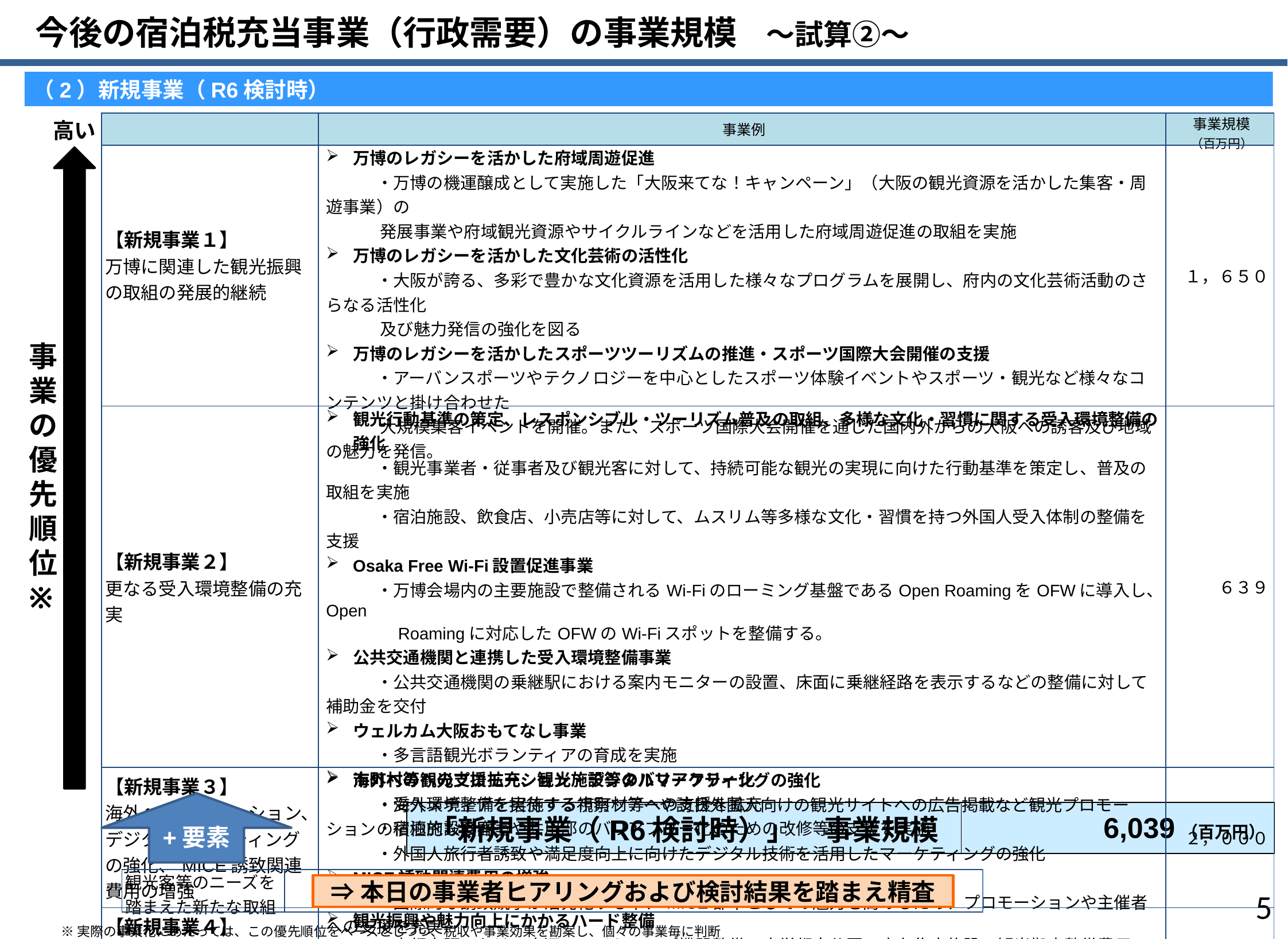

今後の宿泊税充当事業（行政需要）の事業規模　～試算②～

（2）新規事業（R6検討時）
高い
|  | 事業例 | 事業規模 （百万円） |
| --- | --- | --- |
| 【新規事業１】 万博に関連した観光振興の取組の発展的継続 | 万博のレガシーを活かした府域周遊促進 　　　・万博の機運醸成として実施した「大阪来てな！キャンペーン」（大阪の観光資源を活かした集客・周遊事業）の 　　　 発展事業や府域観光資源やサイクルラインなどを活用した府域周遊促進の取組を実施 万博のレガシーを活かした文化芸術の活性化 　　　・大阪が誇る、多彩で豊かな文化資源を活用した様々なプログラムを展開し、府内の文化芸術活動のさらなる活性化 　　　 及び魅力発信の強化を図る 万博のレガシーを活かしたスポーツツーリズムの推進・スポーツ国際大会開催の支援 　　　・アーバンスポーツやテクノロジーを中心としたスポーツ体験イベントやスポーツ・観光など様々なコンテンツと掛け合わせた 　　　 大規模集客イベントを開催。また、スポーツ国際大会開催を通じた国内外からの大阪への誘客及び地域の魅力を発信。 | １，６５０ |
| 【新規事業２】 更なる受入環境整備の充実 | 観光行動基準の策定、レスポンシブル・ツーリズム普及の取組、多様な文化・習慣に関する受入環境整備の強化 　　　・観光事業者・従事者及び観光客に対して、持続可能な観光の実現に向けた行動基準を策定し、普及の取組を実施 　　　・宿泊施設、飲食店、小売店等に対して、ムスリム等多様な文化・習慣を持つ外国人受入体制の整備を支援 Osaka Free Wi-Fi設置促進事業 　　　・万博会場内の主要施設で整備されるWi-Fiのローミング基盤であるOpen RoamingをOFWに導入し、Open 　　　　Roamingに対応したOFWのWi-Fiスポットを整備する。 公共交通機関と連携した受入環境整備事業 　　　・公共交通機関の乗継駅における案内モニターの設置、床面に乗継経路を表示するなどの整備に対して補助金を交付 ウェルカム大阪おもてなし事業 　　　・多言語観光ボランティアの育成を実施 市町村等への支援拡充、観光施設等のバリアフリー化 　　　・受入環境整備を実施する市町村等への支援を拡充 　　　・宿泊施設の客室や共用部のバリアフリー化のための改修等の支援を実施 | ６３９ |
| 【新規事業３】 海外へのプロモーション、デジタルマーケティングの強化、MICE誘致関連費用の増強 | 海外への観光プロモーション・デジタルマーケティングの強化 　　　・海外メディアを招待する視察ツアーや訪日外国人向けの観光サイトへの広告掲載など観光プロモーションの積極的な展開 　　　・外国人旅行者誘致や満足度向上に向けたデジタル技術を活用したマーケティングの強化 MICE誘致関連費用の増強 　　　・国際的な誘致競争が活発化する中、MICE都市としての魅力を高めるため、プロモーションや主催者への支援を充実 | ２，０００ |
| 【新規事業４】 観光振興や魅力向上にかかるハード整備、文化財を活用した観光振興の強化 | 観光振興や魅力向上にかかるハード整備 　　　・水都大阪における水辺のライトアップ機器整備、府営都市公園・府有集客施設の観光拠点整備費用　等 文化財を活用した観光振興の強化 　　　・文化財の参加体験型プロジェクトとして、文化財建造物での伝統的食事体験、伝統芸能フェス等の実施 　　　・文化財所有者や市町村が実施する文化財の魅力強化・発信事業や受入環境整備に対する支援 | １，７５０ |

事業の優先順位
※
+要素
| 「新規事業（R6検討時）」　事業規模 | 6,039（百万円） |
| --- | --- |
| 観光客等のニーズを踏まえた新たな取組 |  |
| --- | --- |
⇒本日の事業者ヒアリングおよび検討結果を踏まえ精査
5
※実際の事業化にあたっては、この優先順位をベースとしつつ、税収や事業効果を勘案し、個々の事業毎に判断